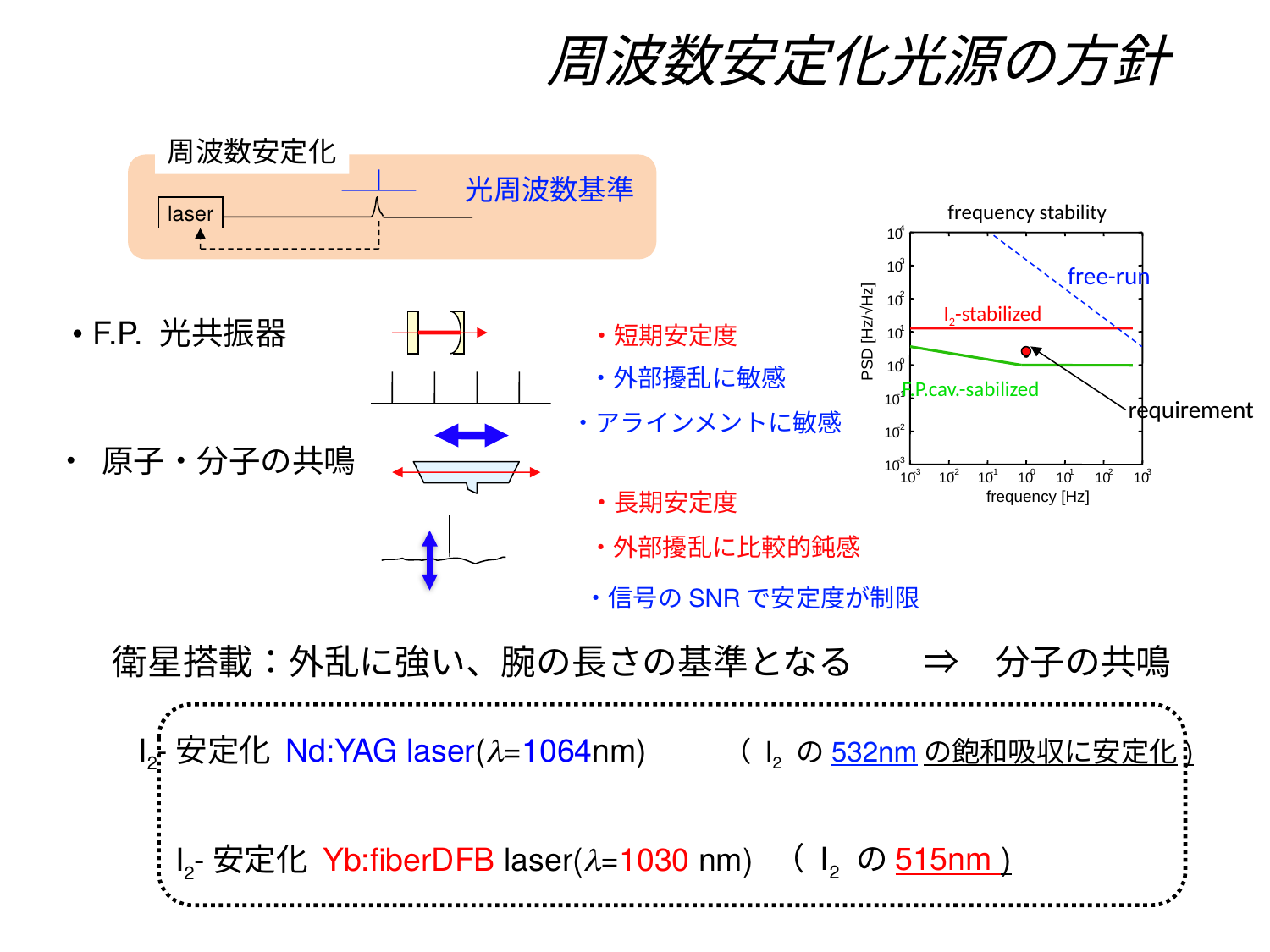

# 周波数安定化光源の方針
周波数安定化

光周波数基準

laser

frequency stability

4
10
3
10
2
10
1
10
0
10
-1
10
-2
10
-3
10

-3
-2
-1
0
1
2
3
10
10
10
10
10
10
10

free-run
I2-stabilized
PSD [Hz/√Hz]

F.P.cav.-sabilized
frequency [Hz]

requirement
• F.P. 光共振器

・短期安定度

・外部擾乱に敏感

・アラインメントに敏感

• 原子・分子の共鳴

・長期安定度

・外部擾乱に比較的鈍感
・信号のSNRで安定度が制限
衛星搭載：外乱に強い、腕の長さの基準となる　　⇒　分子の共鳴

I2-安定化 Nd:YAG laser(λ=1064nm)　　  （ I2 の532nmの飽和吸収に安定化)
 （ I2 の515nm )
I2-安定化 Yb:fiberDFB laser(λ=1030 nm)